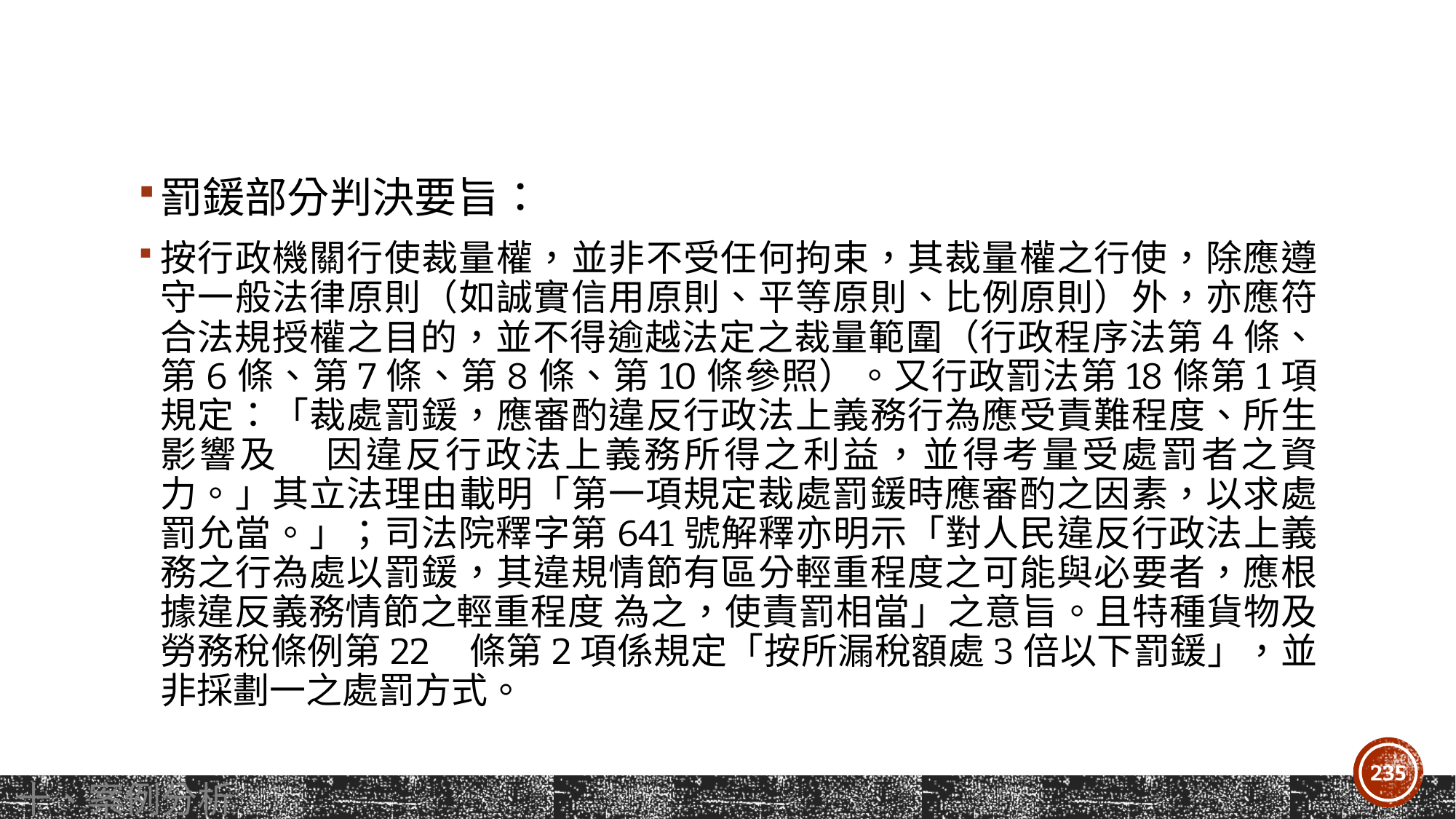

#
罰鍰部分判決要旨：
按行政機關行使裁量權，並非不受任何拘束，其裁量權之行使，除應遵守一般法律原則（如誠實信用原則、平等原則、比例原則）外，亦應符合法規授權之目的，並不得逾越法定之裁量範圍（行政程序法第4條、第6條、第7條、第8條、第10條參照）。又行政罰法第18條第1項規定：「裁處罰鍰，應審酌違反行政法上義務行為應受責難程度、所生影響及    因違反行政法上義務所得之利益，並得考量受處罰者之資力。」其立法理由載明「第一項規定裁處罰鍰時應審酌之因素，以求處罰允當。」；司法院釋字第641號解釋亦明示「對人民違反行政法上義務之行為處以罰鍰，其違規情節有區分輕重程度之可能與必要者，應根據違反義務情節之輕重程度 為之，使責罰相當」之意旨。且特種貨物及勞務稅條例第22    條第2項係規定「按所漏稅額處3倍以下罰鍰」，並非採劃一之處罰方式。
235